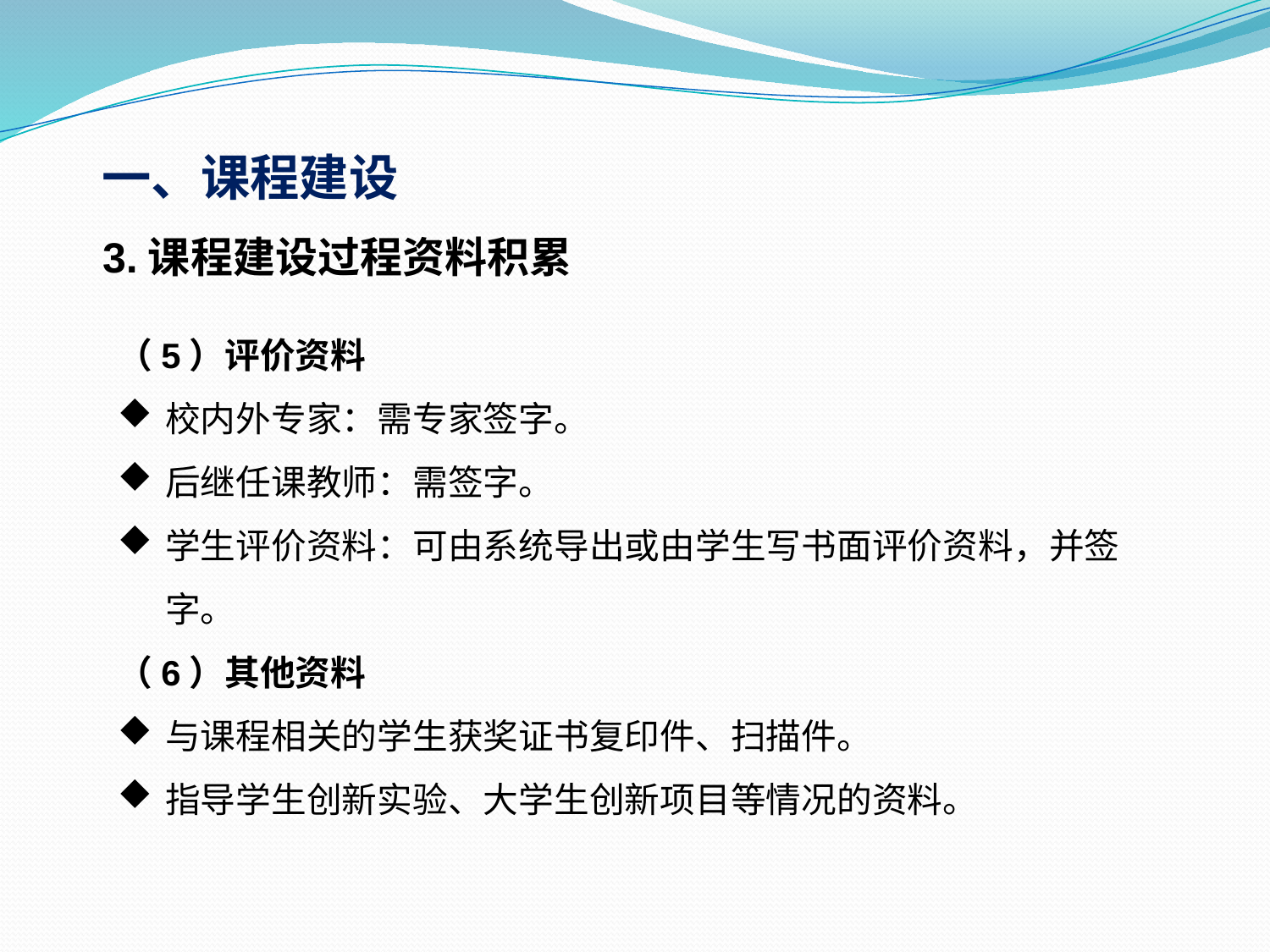

一、课程建设
3.课程建设过程资料积累
（5）评价资料
校内外专家：需专家签字。
后继任课教师：需签字。
学生评价资料：可由系统导出或由学生写书面评价资料，并签字。
（6）其他资料
与课程相关的学生获奖证书复印件、扫描件。
指导学生创新实验、大学生创新项目等情况的资料。